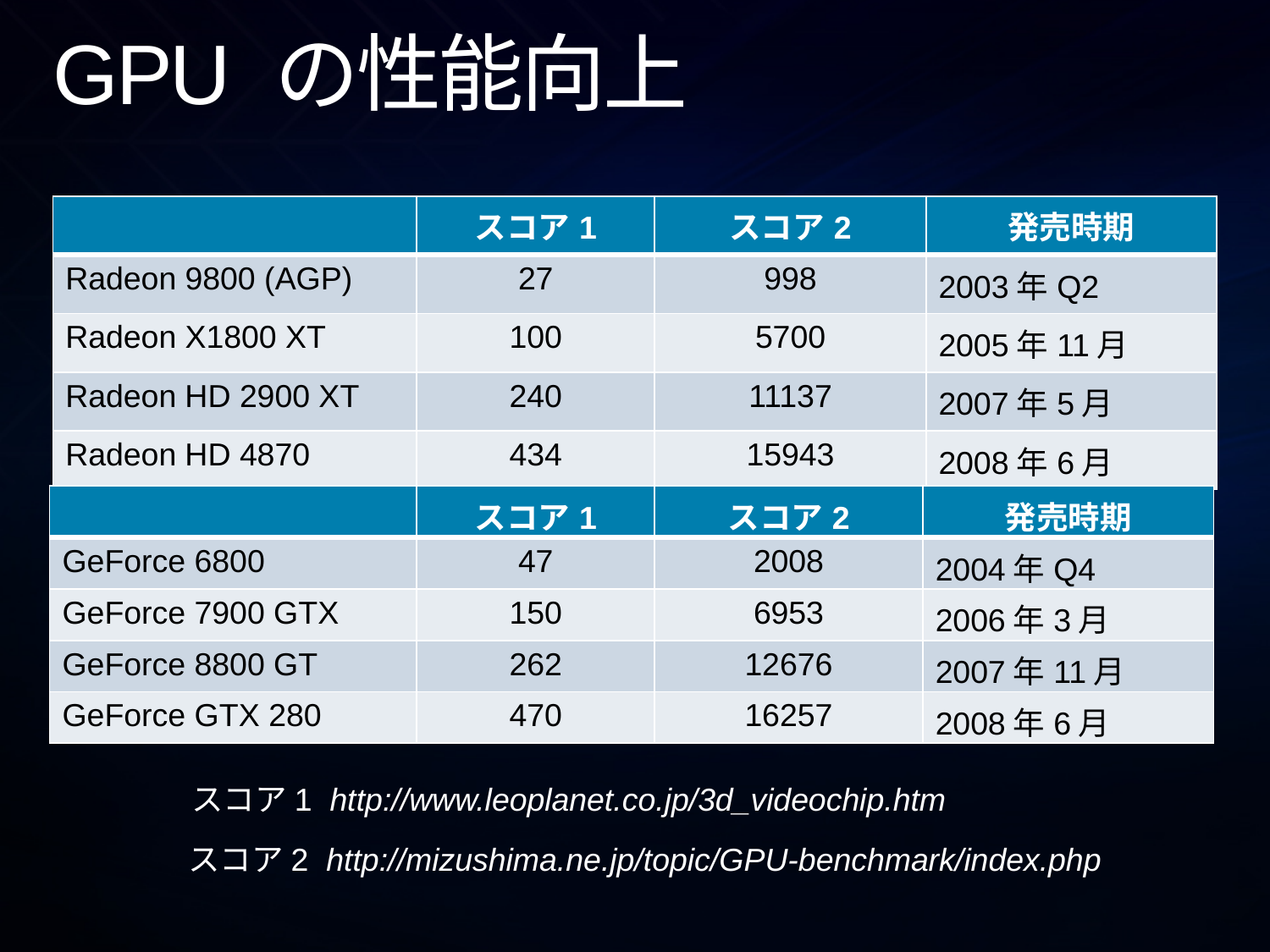

# GPU の性能向上
|  | スコア1 | スコア2 | 発売時期 |
| --- | --- | --- | --- |
| Radeon 9800 (AGP) | 27 | 998 | 2003年Q2 |
| Radeon X1800 XT | 100 | 5700 | 2005年11月 |
| Radeon HD 2900 XT | 240 | 11137 | 2007年5月 |
| Radeon HD 4870 | 434 | 15943 | 2008年6月 |
|  | スコア1 | スコア2 | 発売時期 |
| --- | --- | --- | --- |
| GeForce 6800 | 47 | 2008 | 2004年Q4 |
| GeForce 7900 GTX | 150 | 6953 | 2006年3月 |
| GeForce 8800 GT | 262 | 12676 | 2007年11月 |
| GeForce GTX 280 | 470 | 16257 | 2008年6月 |
スコア1  http://www.leoplanet.co.jp/3d_videochip.htm
スコア2  http://mizushima.ne.jp/topic/GPU-benchmark/index.php